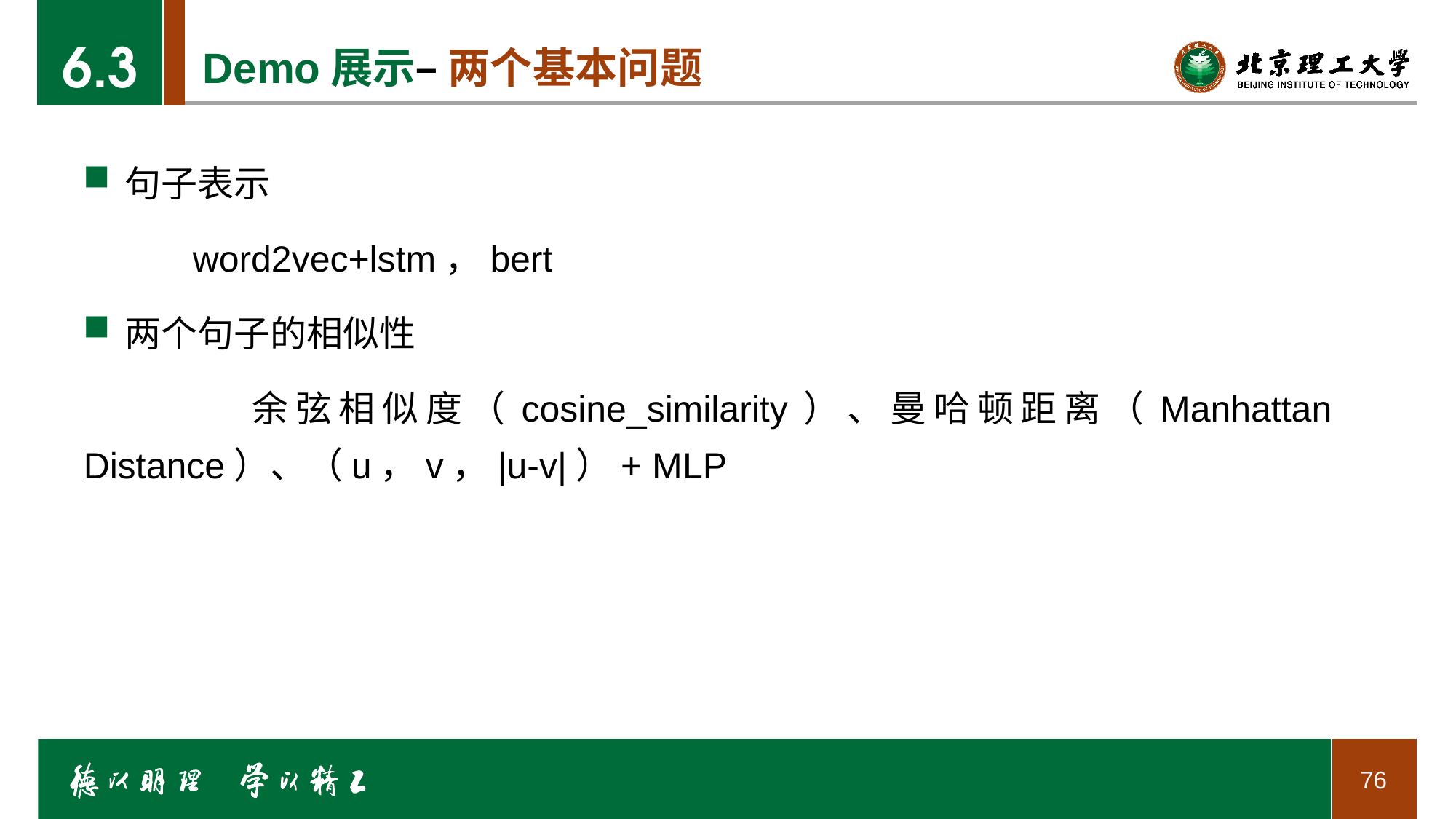

6.3
# Demo展示– 两个基本问题
句子表示
	word2vec+lstm，bert
两个句子的相似性
          余弦相似度（cosine_similarity）、曼哈顿距离（Manhattan Distance）、（u，v，|u-v|）+ MLP